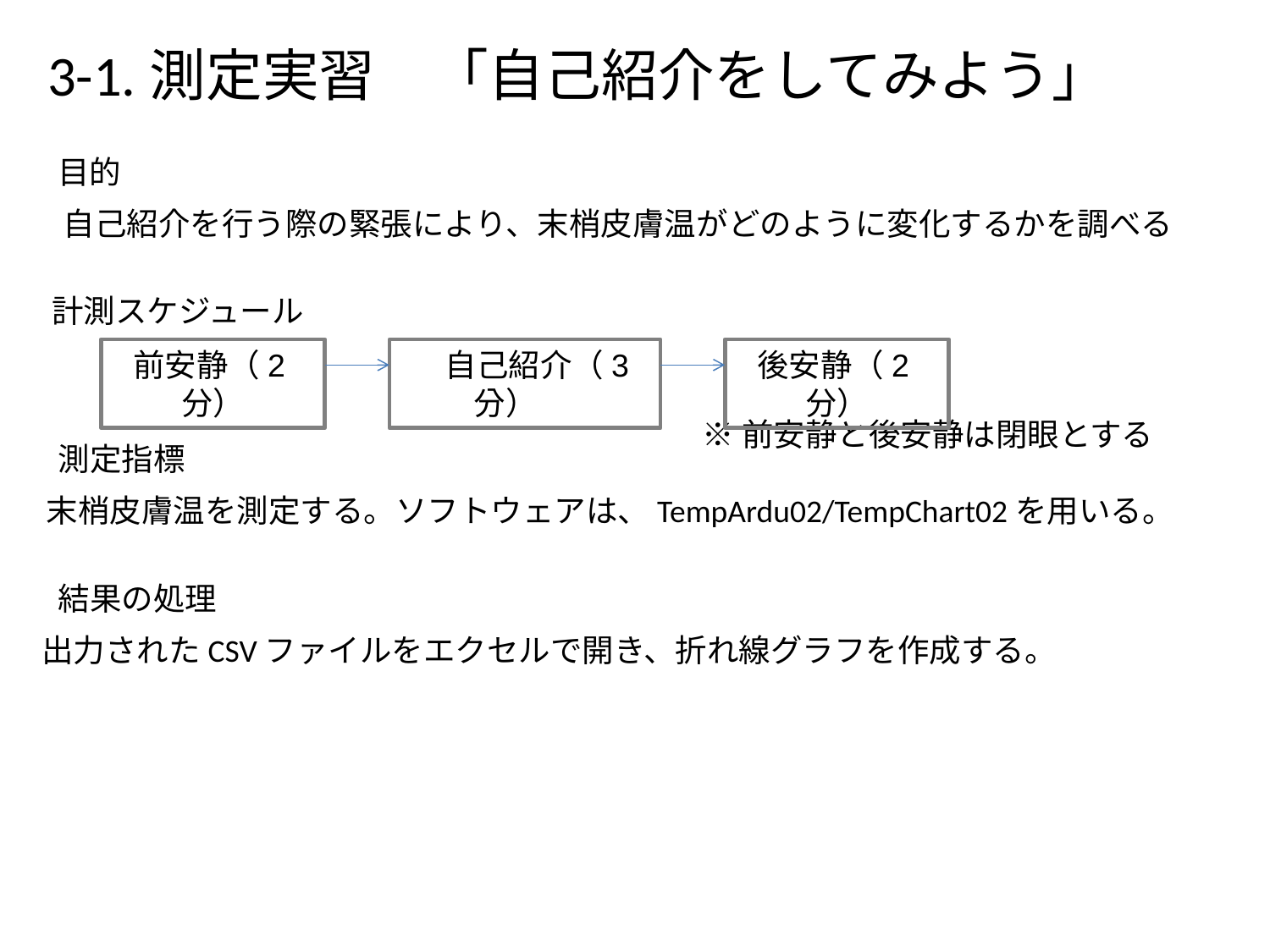

3-1.測定実習　「自己紹介をしてみよう」
目的
自己紹介を行う際の緊張により、末梢皮膚温がどのように変化するかを調べる
計測スケジュール
前安静（2分）
　自己紹介（3分）
後安静（2分）
※前安静と後安静は閉眼とする
測定指標
末梢皮膚温を測定する。ソフトウェアは、TempArdu02/TempChart02を用いる。
結果の処理
出力されたCSVファイルをエクセルで開き、折れ線グラフを作成する。